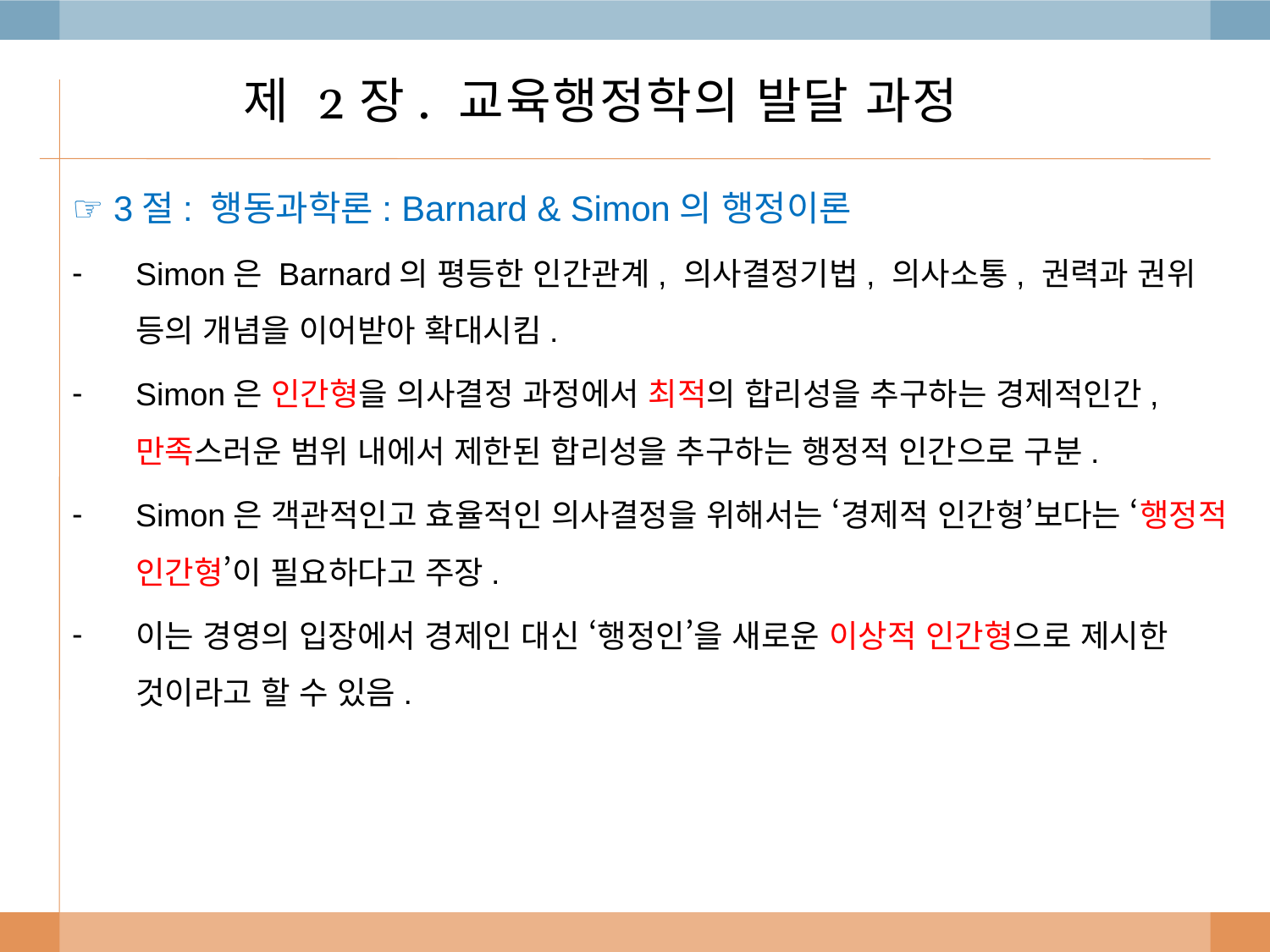

# 제 2장. 교육행정학의 발달 과정
☞ 3절: 행동과학론: Barnard & Simon의 행정이론
Simon은 Barnard의 평등한 인간관계, 의사결정기법, 의사소통, 권력과 권위 등의 개념을 이어받아 확대시킴.
Simon은 인간형을 의사결정 과정에서 최적의 합리성을 추구하는 경제적인간, 만족스러운 범위 내에서 제한된 합리성을 추구하는 행정적 인간으로 구분.
Simon은 객관적인고 효율적인 의사결정을 위해서는 ‘경제적 인간형’보다는 ‘행정적 인간형’이 필요하다고 주장.
이는 경영의 입장에서 경제인 대신 ‘행정인’을 새로운 이상적 인간형으로 제시한 것이라고 할 수 있음.